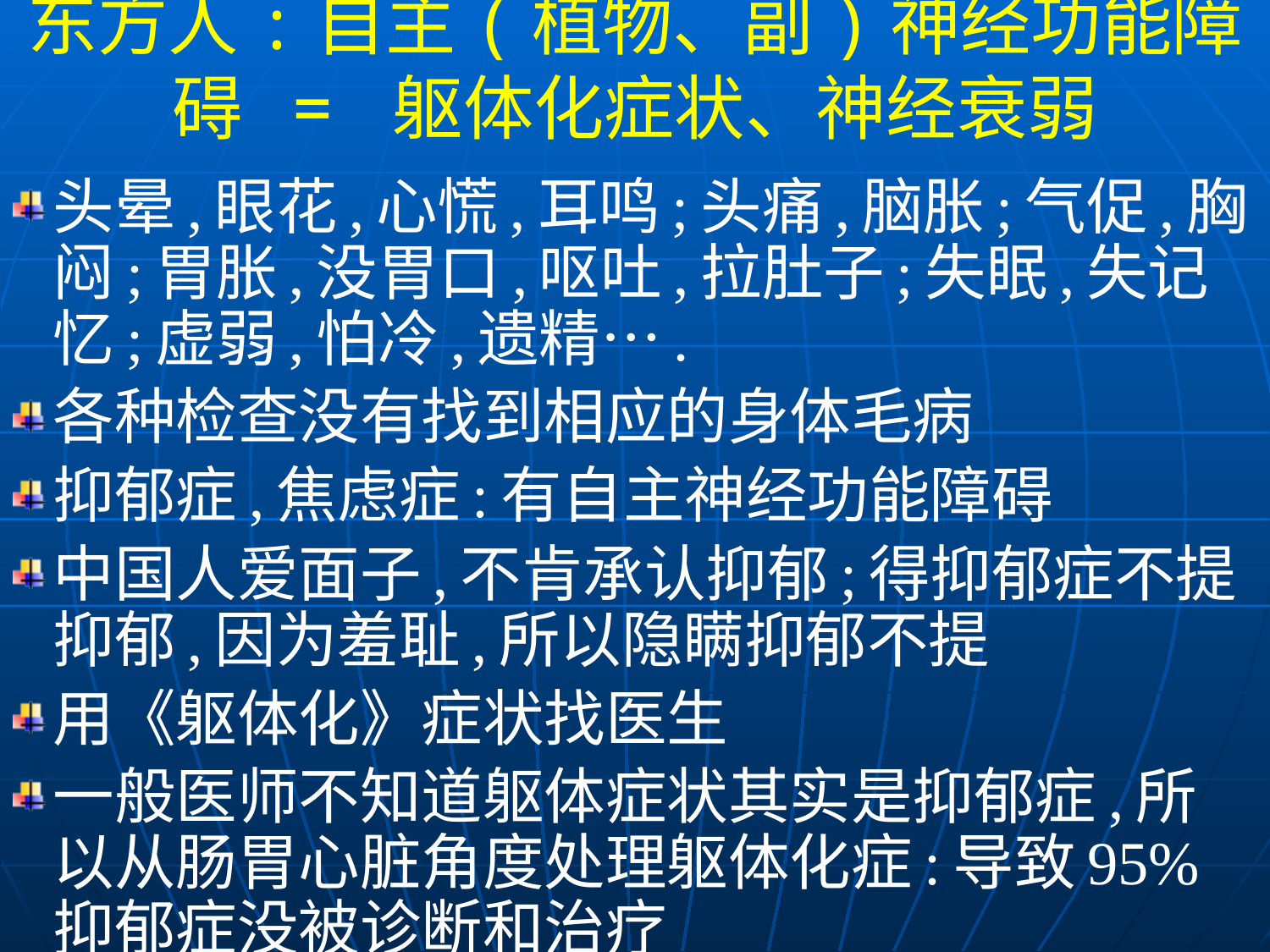

东方人:自主(植物、副)神经功能障碍  = 躯体化症状、神经衰弱
头晕,眼花,心慌,耳鸣;头痛,脑胀;气促,胸闷;胃胀,没胃口,呕吐,拉肚子;失眠,失记忆;虚弱,怕冷,遗精….
各种检查没有找到相应的身体毛病
抑郁症,焦虑症:有自主神经功能障碍
中国人爱面子,不肯承认抑郁;得抑郁症不提抑郁,因为羞耻,所以隐瞒抑郁不提
用《躯体化》症状找医生
一般医师不知道躯体症状其实是抑郁症,所以从肠胃心脏角度处理躯体化症:导致95%抑郁症没被诊断和治疗